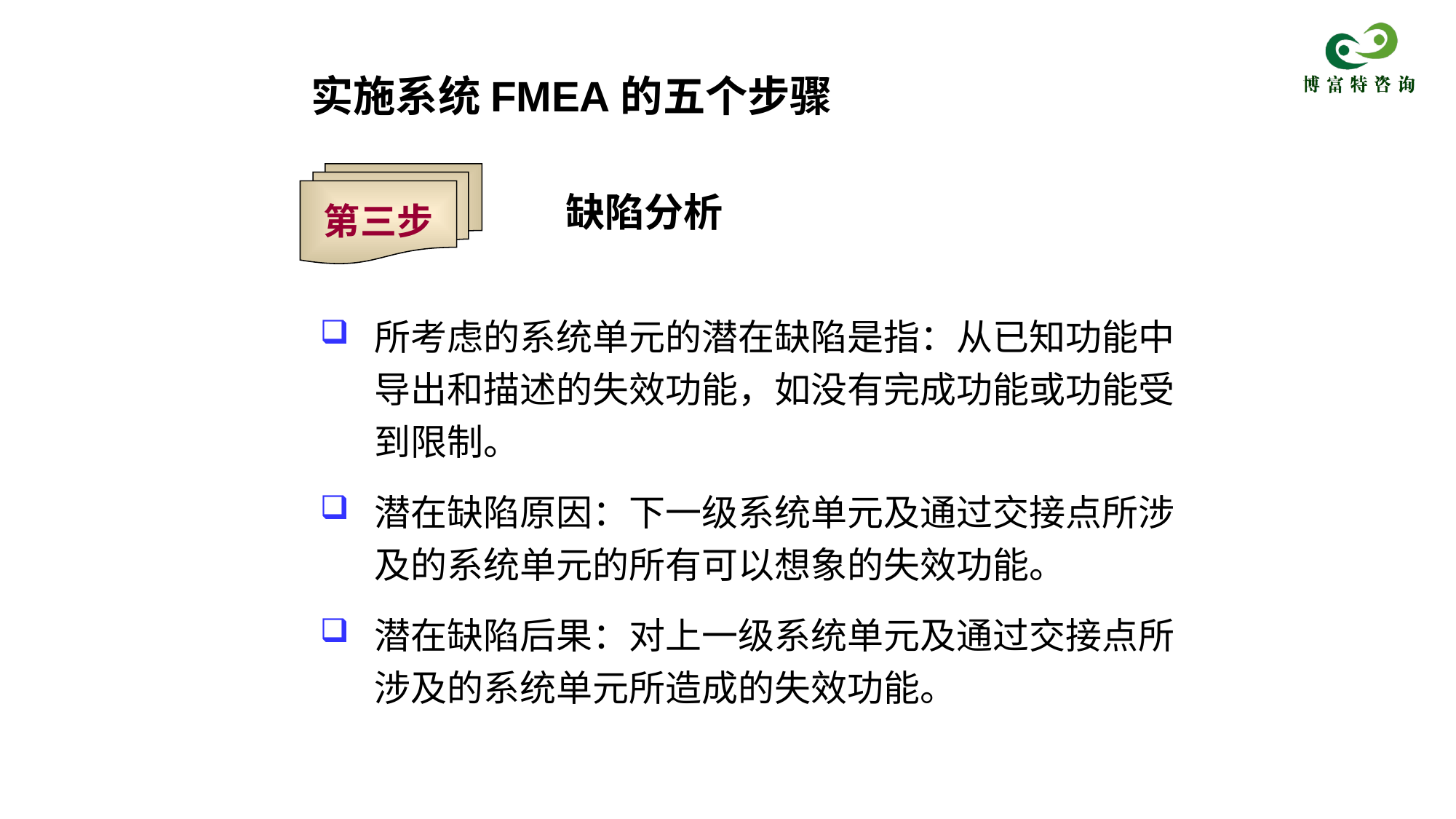

实施系统FMEA的五个步骤
第三步
缺陷分析
所考虑的系统单元的潜在缺陷是指：从已知功能中导出和描述的失效功能，如没有完成功能或功能受到限制。
潜在缺陷原因：下一级系统单元及通过交接点所涉及的系统单元的所有可以想象的失效功能。
潜在缺陷后果：对上一级系统单元及通过交接点所涉及的系统单元所造成的失效功能。